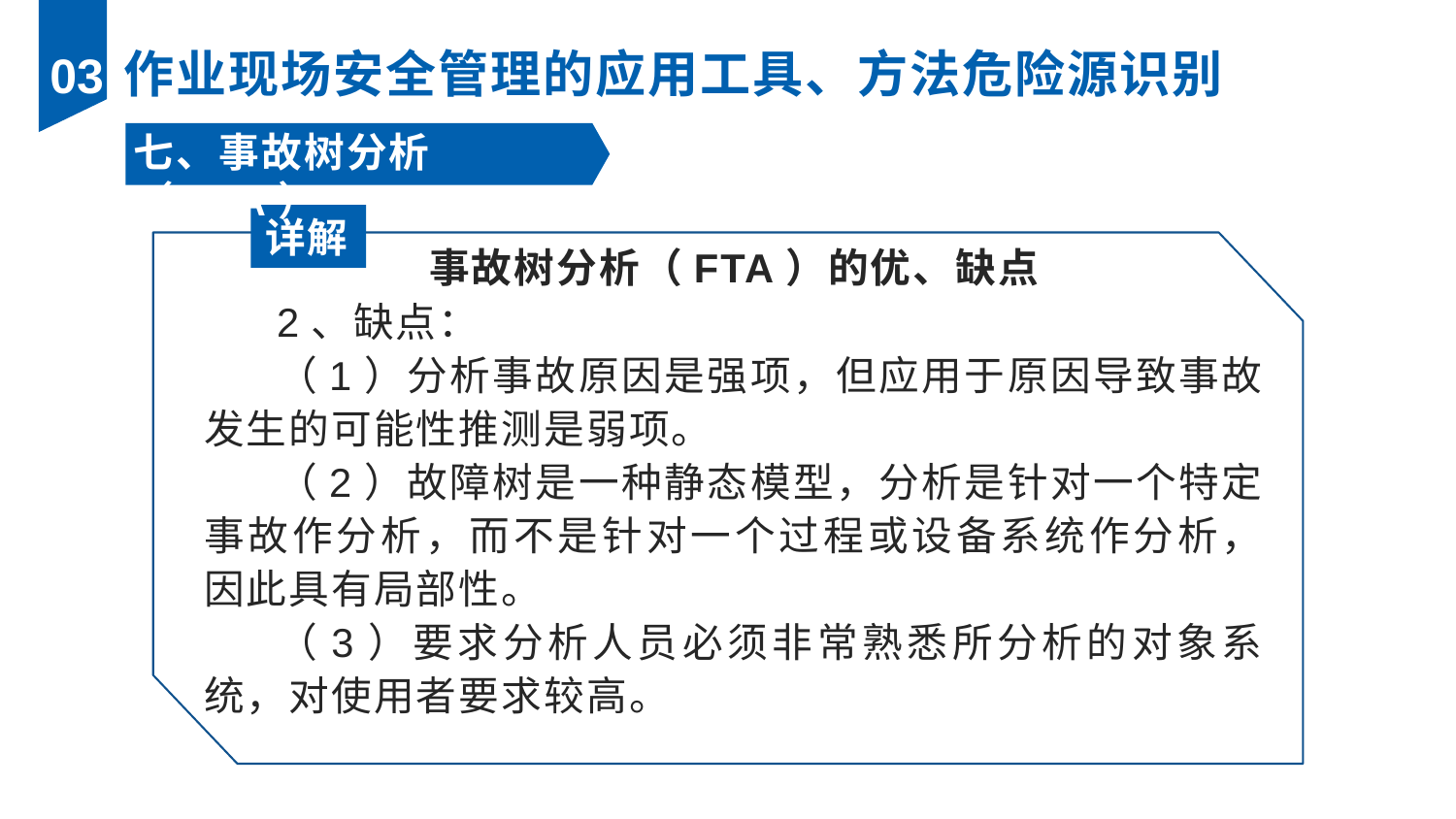

作业现场安全管理的应用工具、方法危险源识别
03
七、事故树分析（FTA）

详解

事故树分析（FTA）的优、缺点
2、缺点：
（1）分析事故原因是强项，但应用于原因导致事故发生的可能性推测是弱项。
（2）故障树是一种静态模型，分析是针对一个特定事故作分析，而不是针对一个过程或设备系统作分析，因此具有局部性。
（3）要求分析人员必须非常熟悉所分析的对象系统，对使用者要求较高。